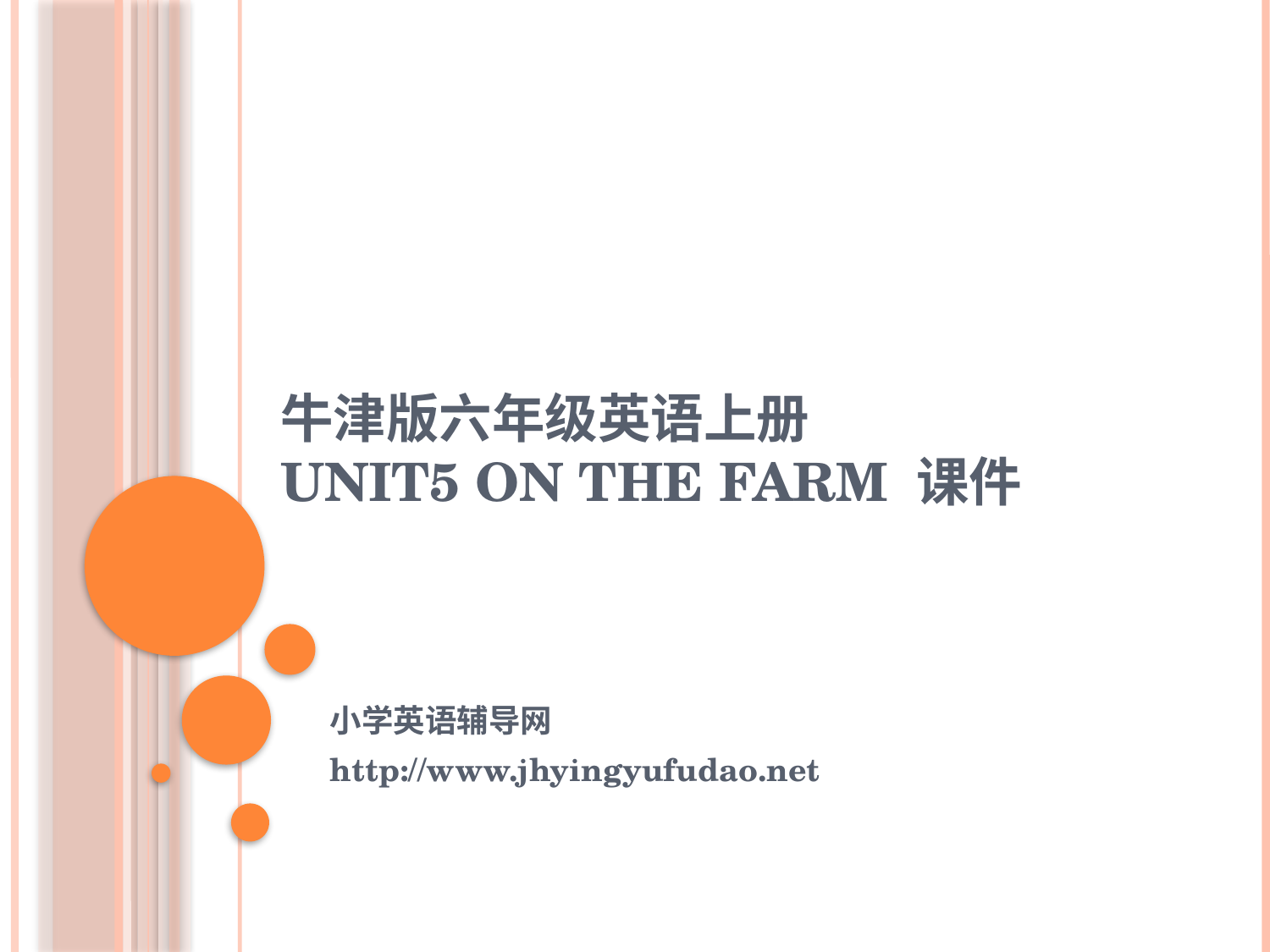

# 牛津版六年级英语上册 unit5 On the farm 课件
小学英语辅导网
http://www.jhyingyufudao.net